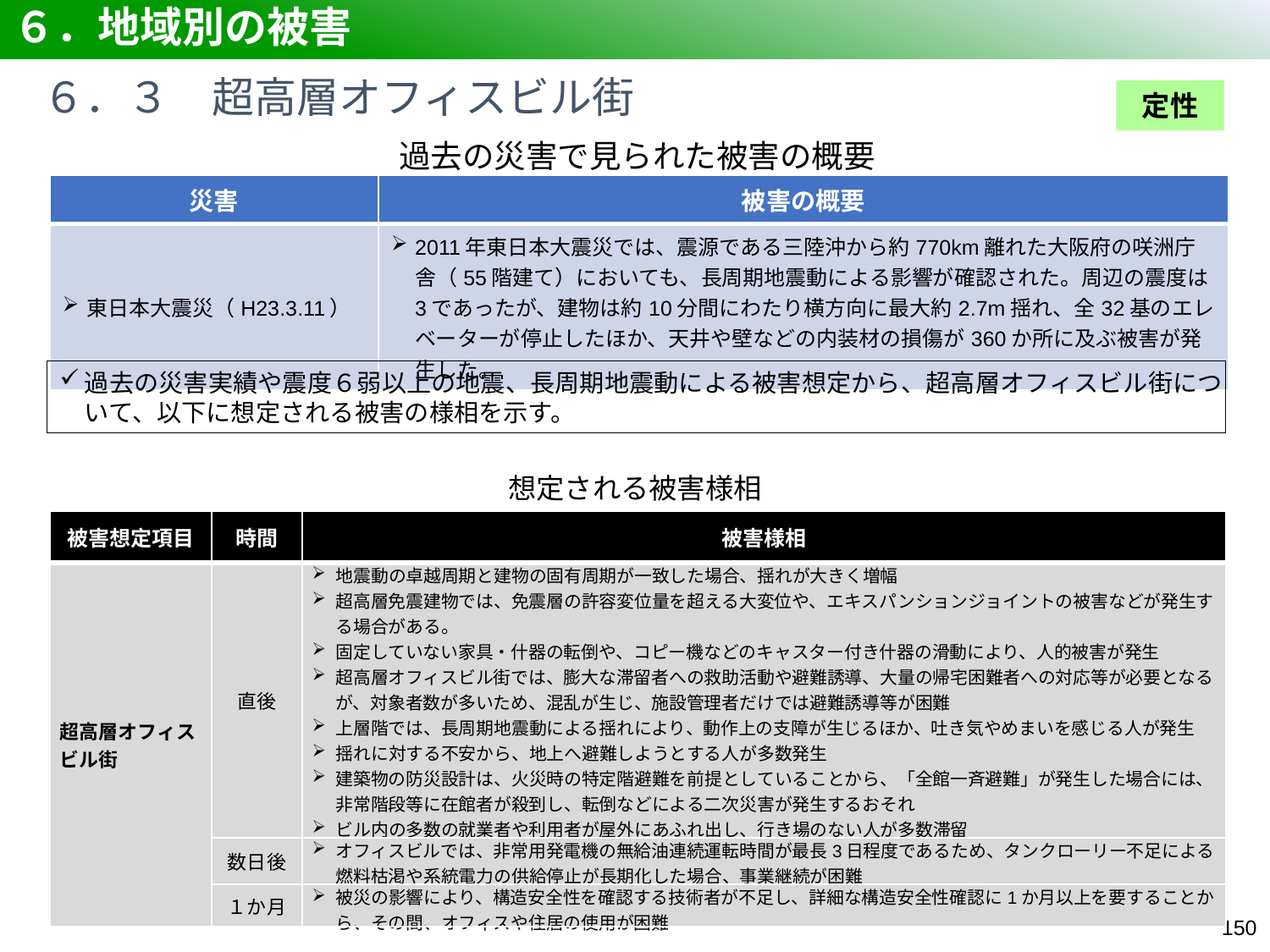

# ６．地域別の被害
６．３　超高層オフィスビル街
定性
過去の災害で見られた被害の概要
| 災害 | 被害の概要 |
| --- | --- |
| 東日本大震災（H23.3.11） | 2011年東日本大震災では、震源である三陸沖から約770km離れた大阪府の咲洲庁舎（55階建て）においても、長周期地震動による影響が確認された。周辺の震度は3であったが、建物は約10分間にわたり横方向に最大約2.7m揺れ、全32基のエレベーターが停止したほか、天井や壁などの内装材の損傷が360か所に及ぶ被害が発生した。 |
過去の災害実績や震度６弱以上の地震、長周期地震動による被害想定から、超高層オフィスビル街について、以下に想定される被害の様相を示す。
想定される被害様相
| 被害想定項目 | 時間 | 被害様相 |
| --- | --- | --- |
| 超高層オフィスビル街 | 直後 | 地震動の卓越周期と建物の固有周期が一致した場合、揺れが大きく増幅 超高層免震建物では、免震層の許容変位量を超える大変位や、エキスパンションジョイントの被害などが発生する場合がある。 固定していない家具・什器の転倒や、コピー機などのキャスター付き什器の滑動により、人的被害が発生 超高層オフィスビル街では、膨大な滞留者への救助活動や避難誘導、大量の帰宅困難者への対応等が必要となるが、対象者数が多いため、混乱が生じ、施設管理者だけでは避難誘導等が困難 上層階では、長周期地震動による揺れにより、動作上の支障が生じるほか、吐き気やめまいを感じる人が発生 揺れに対する不安から、地上へ避難しようとする人が多数発生 建築物の防災設計は、火災時の特定階避難を前提としていることから、「全館一斉避難」が発生した場合には、非常階段等に在館者が殺到し、転倒などによる二次災害が発生するおそれ ビル内の多数の就業者や利用者が屋外にあふれ出し、行き場のない人が多数滞留 震度が大きくなくても、長周期地震動が発生した場合、中高層階を中心に、歩いたり動いたりすることが困難となるほどの、船に乗っているような大きくゆっくりとした揺れが長く続く |
|  | 数日後 | オフィスビルでは、非常用発電機の無給油連続運転時間が最長3日程度であるため、タンクローリー不足による燃料枯渇や系統電力の供給停止が長期化した場合、事業継続が困難 |
|  | １か月 | 被災の影響により、構造安全性を確認する技術者が不足し、詳細な構造安全性確認に1か月以上を要することから、その間、オフィスや住居の使用が困難 |
150